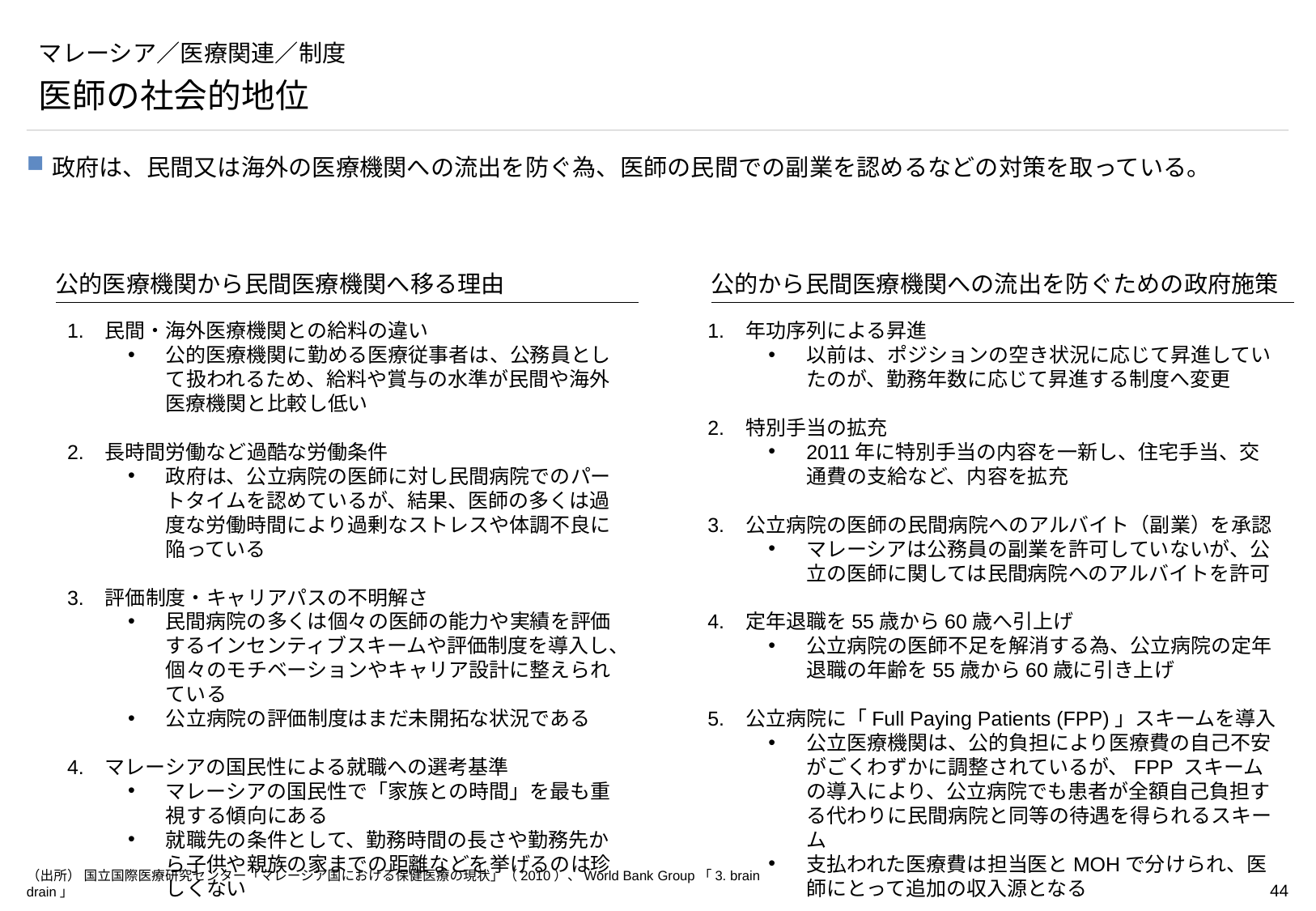

# マレーシア／医療関連／制度
医師の社会的地位
政府は、民間又は海外の医療機関への流出を防ぐ為、医師の民間での副業を認めるなどの対策を取っている。
公的医療機関から民間医療機関へ移る理由
公的から民間医療機関への流出を防ぐための政府施策
民間・海外医療機関との給料の違い
公的医療機関に勤める医療従事者は、公務員として扱われるため、給料や賞与の水準が民間や海外医療機関と比較し低い

長時間労働など過酷な労働条件
政府は、公立病院の医師に対し民間病院でのパートタイムを認めているが、結果、医師の多くは過度な労働時間により過剰なストレスや体調不良に陥っている

評価制度・キャリアパスの不明解さ
民間病院の多くは個々の医師の能力や実績を評価するインセンティブスキームや評価制度を導入し、個々のモチベーションやキャリア設計に整えられている
公立病院の評価制度はまだ未開拓な状況である

マレーシアの国民性による就職への選考基準
マレーシアの国民性で「家族との時間」を最も重視する傾向にある
就職先の条件として、勤務時間の長さや勤務先から子供や親族の家までの距離などを挙げるのは珍しくない
年功序列による昇進
以前は、ポジションの空き状況に応じて昇進していたのが、勤務年数に応じて昇進する制度へ変更

特別手当の拡充
2011年に特別手当の内容を一新し、住宅手当、交通費の支給など、内容を拡充

公立病院の医師の民間病院へのアルバイト（副業）を承認
マレーシアは公務員の副業を許可していないが、公立の医師に関しては民間病院へのアルバイトを許可

定年退職を55歳から60歳へ引上げ
公立病院の医師不足を解消する為、公立病院の定年退職の年齢を55歳から60歳に引き上げ

公立病院に「Full Paying Patients (FPP)」スキームを導入
公立医療機関は、公的負担により医療費の自己不安がごくわずかに調整されているが、FPP スキームの導入により、公立病院でも患者が全額自己負担する代わりに民間病院と同等の待遇を得られるスキーム
支払われた医療費は担当医とMOHで分けられ、医師にとって追加の収入源となる
（出所） 国立国際医療研究センター「マレーシア国における保健医療の現状」（2010）、World Bank Group「3. brain drain」